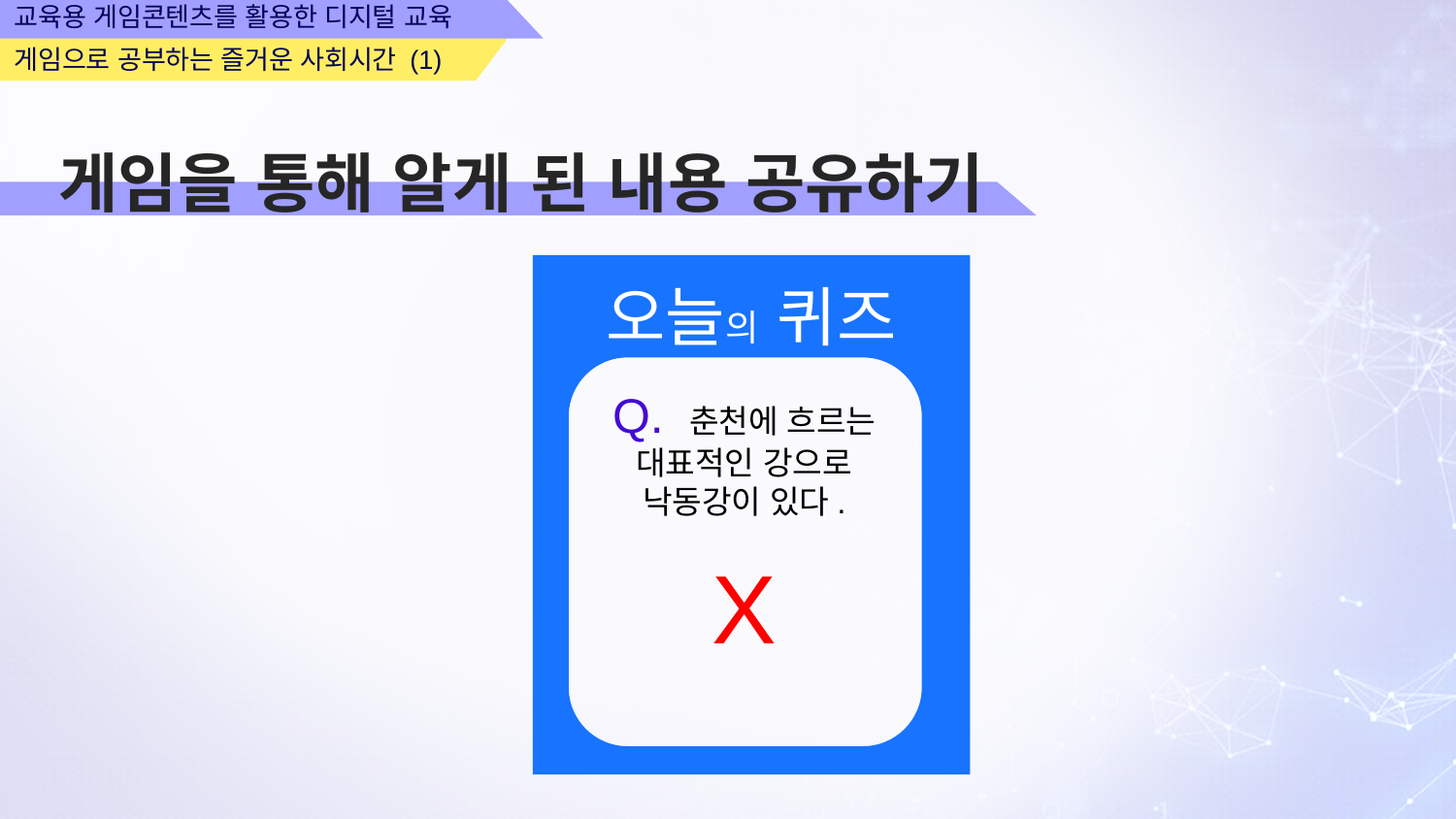

게임을 통해 알게 된 내용 공유하기

오늘의 퀴즈
Q. 춘천에 흐르는 대표적인 강으로 낙동강이 있다.
X